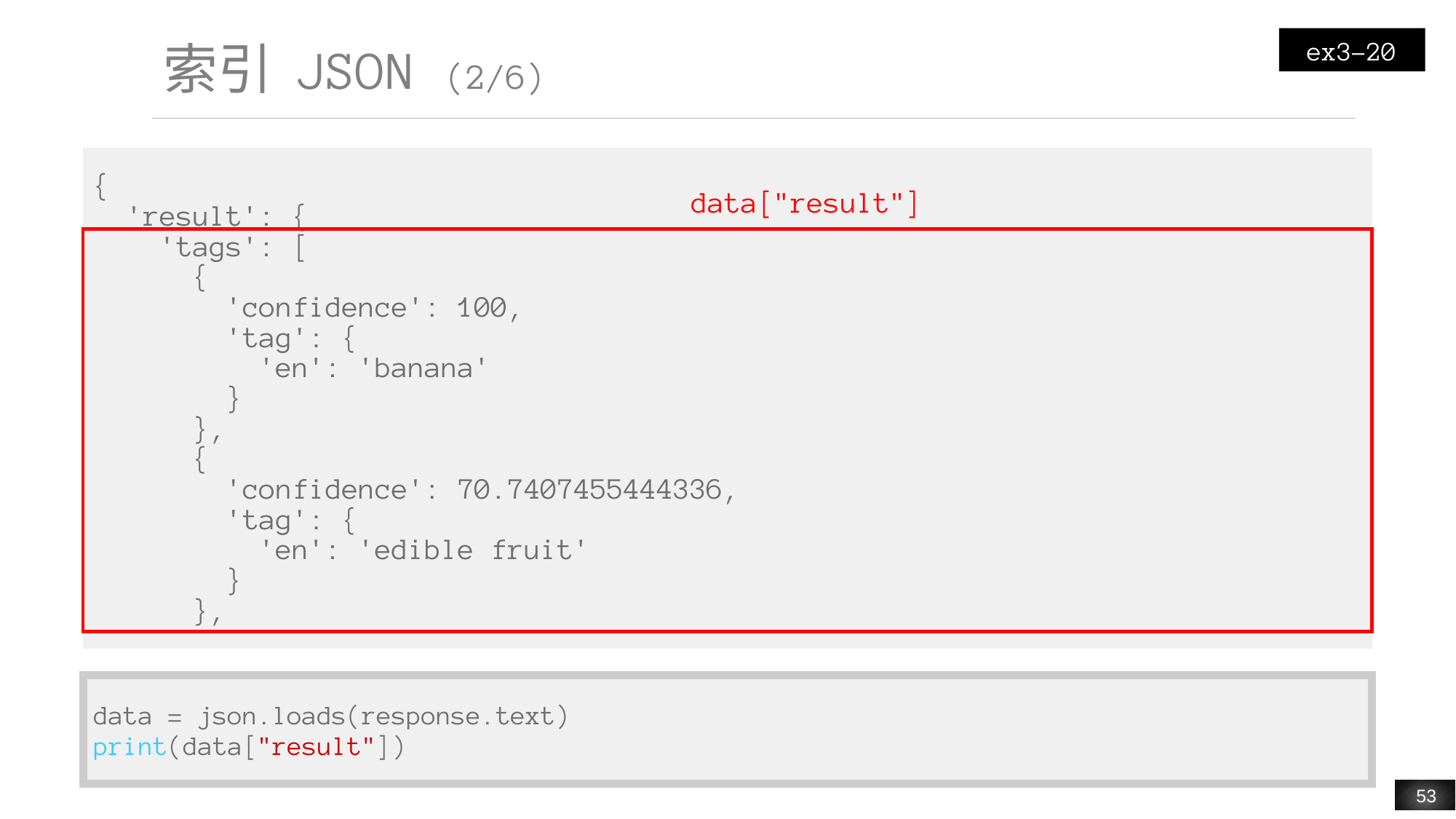

ex3-20
# 索引 JSON (2/6)
| { 'result': { 'tags': [ { 'confidence': 100, 'tag': { 'en': 'banana' } }, { 'confidence': 70.7407455444336, 'tag': { 'en': 'edible fruit' } }, |
| --- |
data["result"]

| data = json.loads(response.text) print(data["result"]) |
| --- |